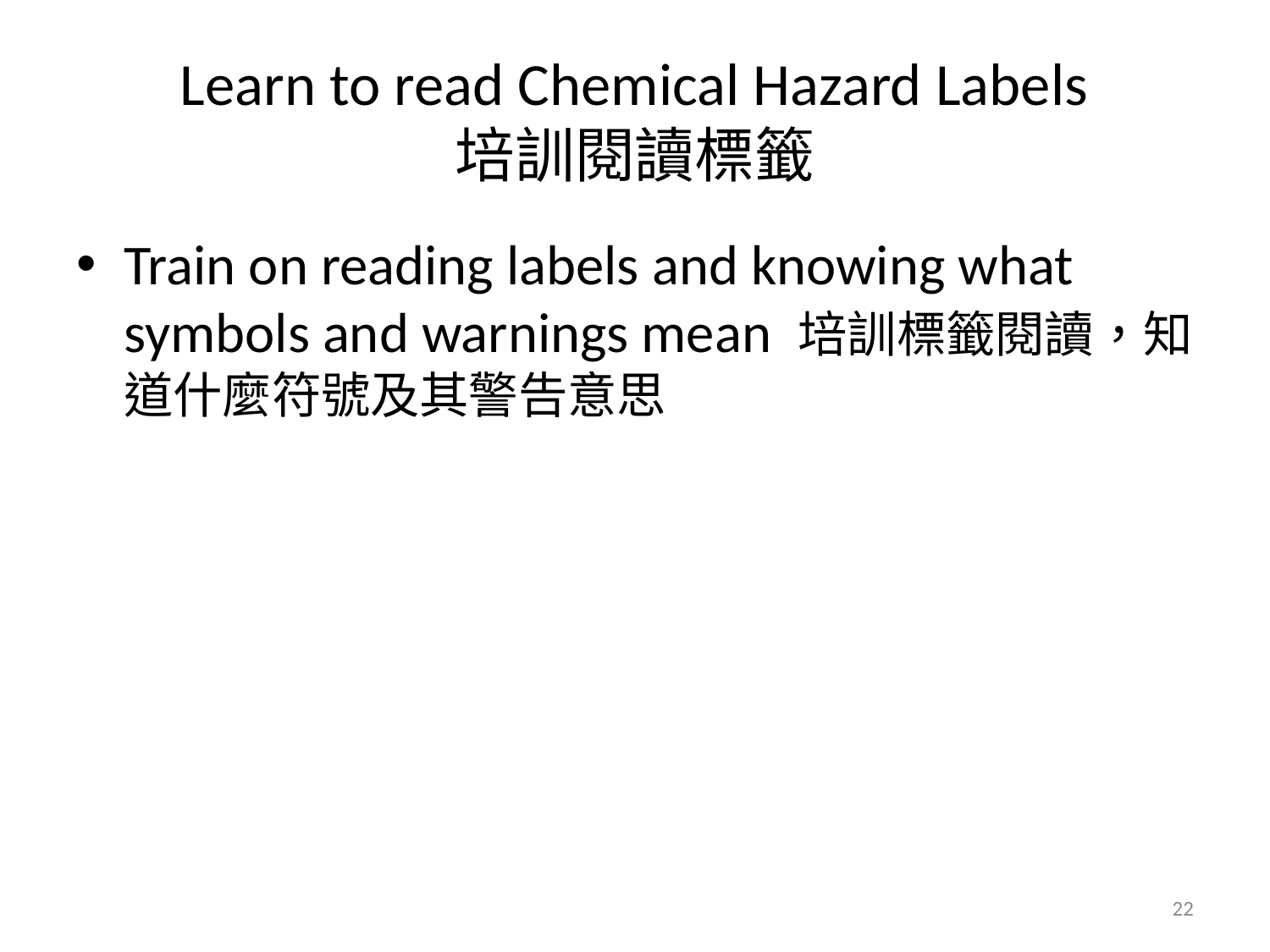

# Learn to read Chemical Hazard Labels 培訓閱讀標籤
Train on reading labels and knowing what symbols and warnings mean 培訓標籤閱讀，知道什麼符號及其警告意思
22